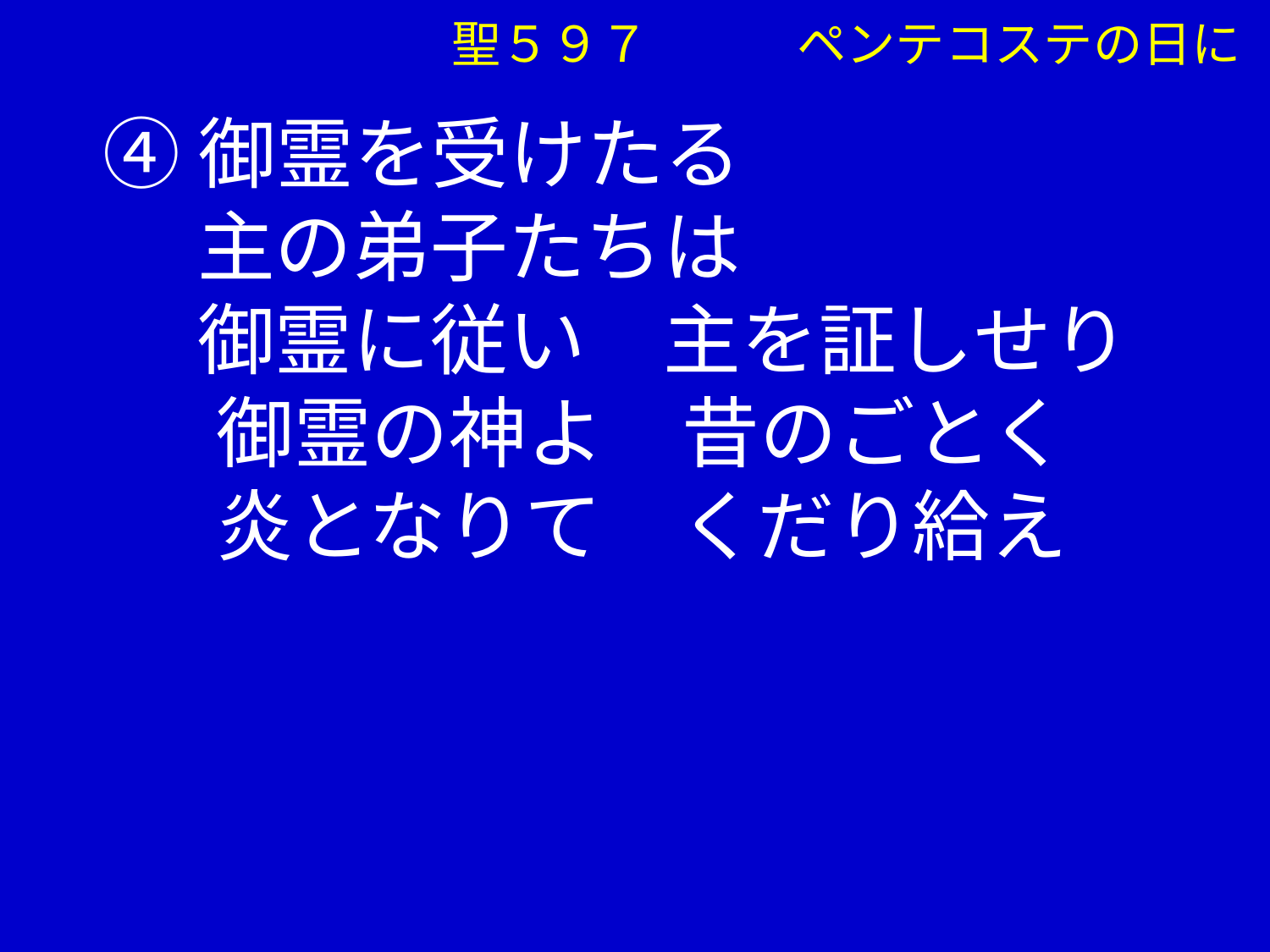

聖５９７　　　ペンテコステの日に
④御霊を受けたる
　 主の弟子たちは
　 御霊に従い　主を証しせり
 　御霊の神よ　昔のごとく
 　炎となりて　くだり給え